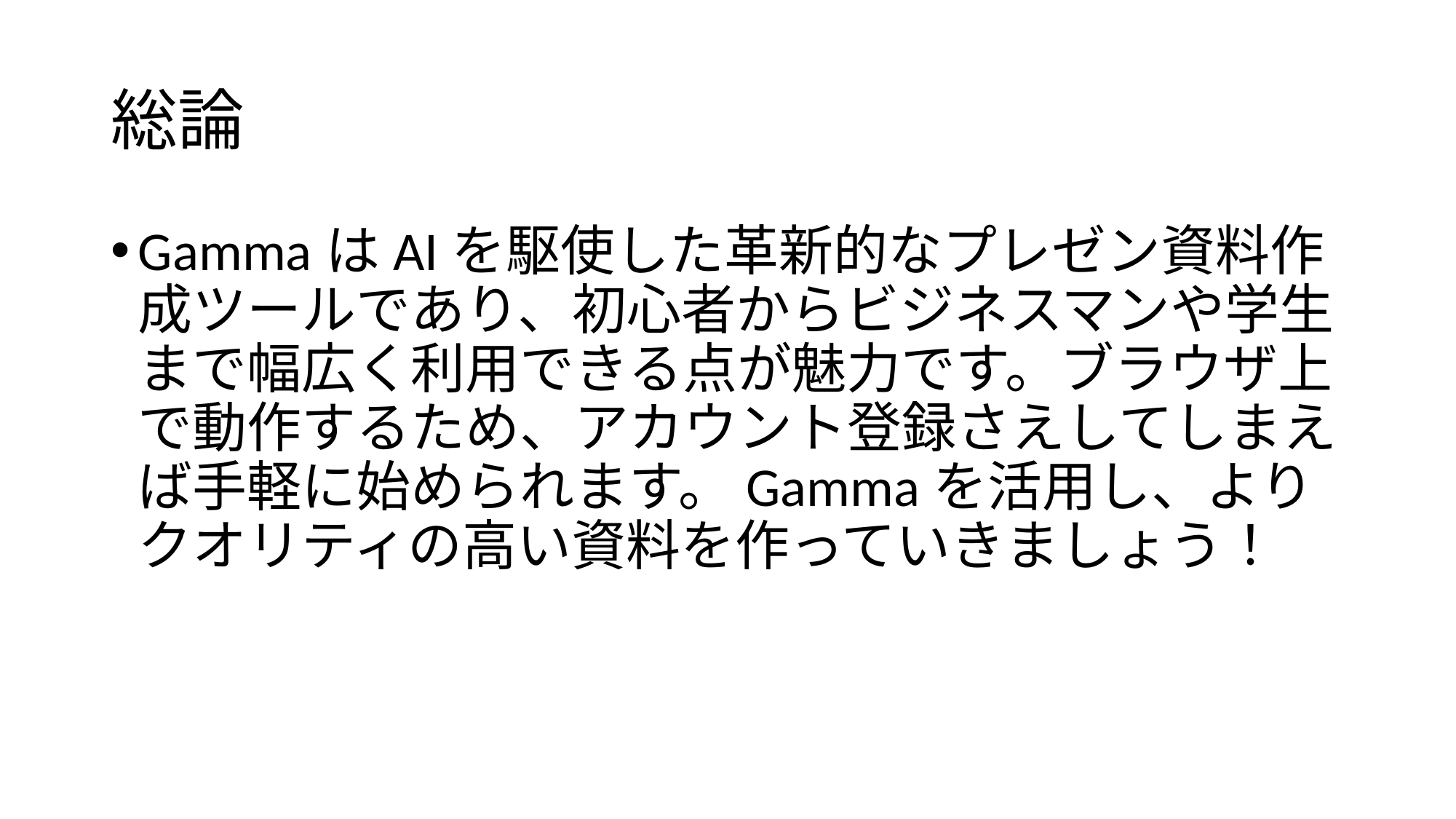

# 総論
GammaはAIを駆使した革新的なプレゼン資料作成ツールであり、初心者からビジネスマンや学生まで幅広く利用できる点が魅力です。ブラウザ上で動作するため、アカウント登録さえしてしまえば手軽に始められます。Gammaを活用し、よりクオリティの高い資料を作っていきましょう！